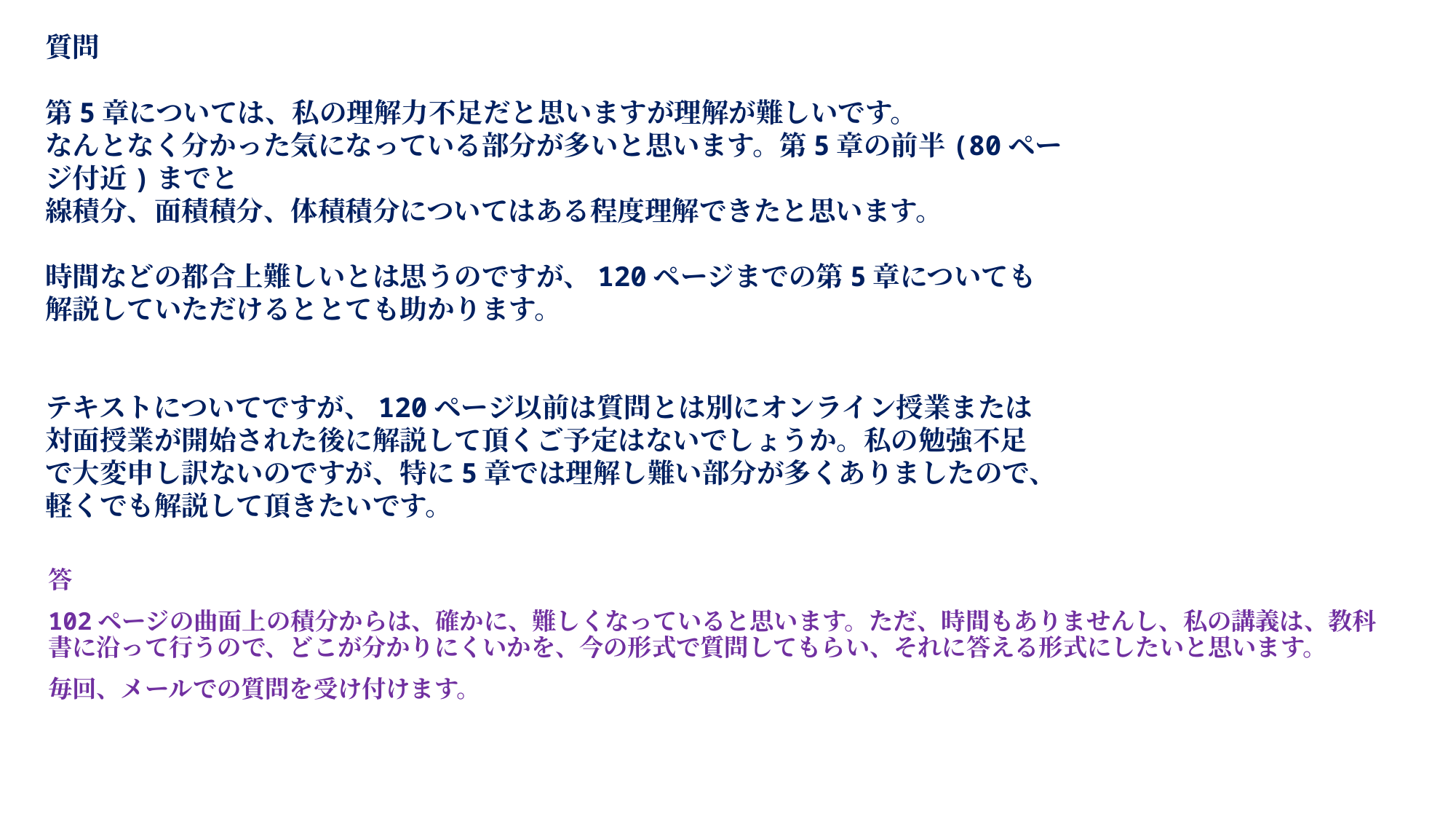

# 質問 第5章については、私の理解力不足だと思いますが理解が難しいです。 なんとなく分かった気になっている部分が多いと思います。第5章の前半(80ペー ジ付近)までと 線積分、面積積分、体積積分についてはある程度理解できたと思います。 時間などの都合上難しいとは思うのですが、120ページまでの第5章についても 解説していただけるととても助かります。 テキストについてですが、120ページ以前は質問とは別にオンライン授業または 対面授業が開始された後に解説して頂くご予定はないでしょうか。私の勉強不足 で大変申し訳ないのですが、特に5章では理解し難い部分が多くありましたので、 軽くでも解説して頂きたいです。
答
102ページの曲面上の積分からは、確かに、難しくなっていると思います。ただ、時間もありませんし、私の講義は、教科書に沿って行うので、どこが分かりにくいかを、今の形式で質問してもらい、それに答える形式にしたいと思います。
毎回、メールでの質問を受け付けます。